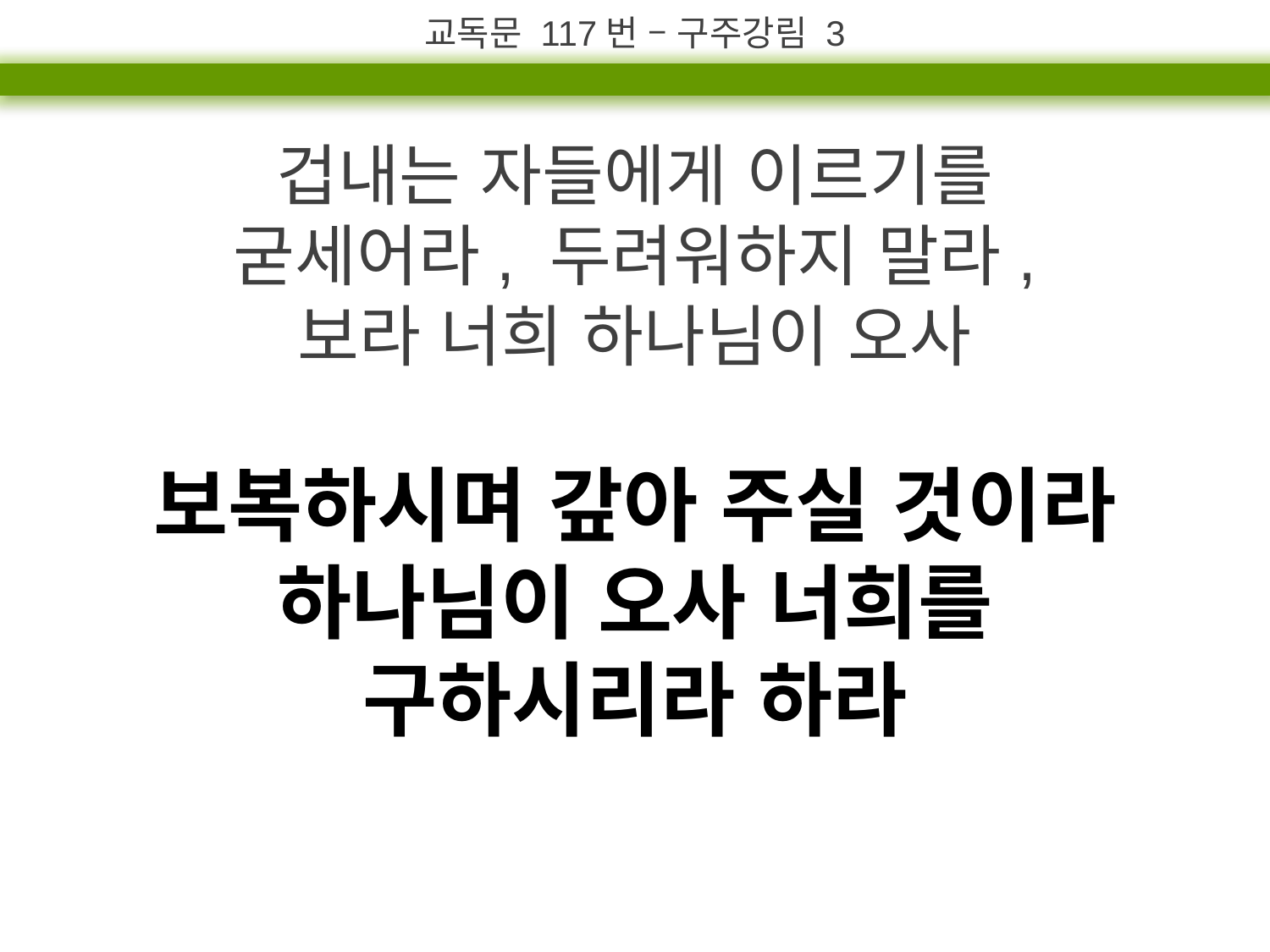

교독문 117번 – 구주강림 3

겁내는 자들에게 이르기를
굳세어라, 두려워하지 말라,
보라 너희 하나님이 오사
보복하시며 갚아 주실 것이라
하나님이 오사 너희를
구하시리라 하라